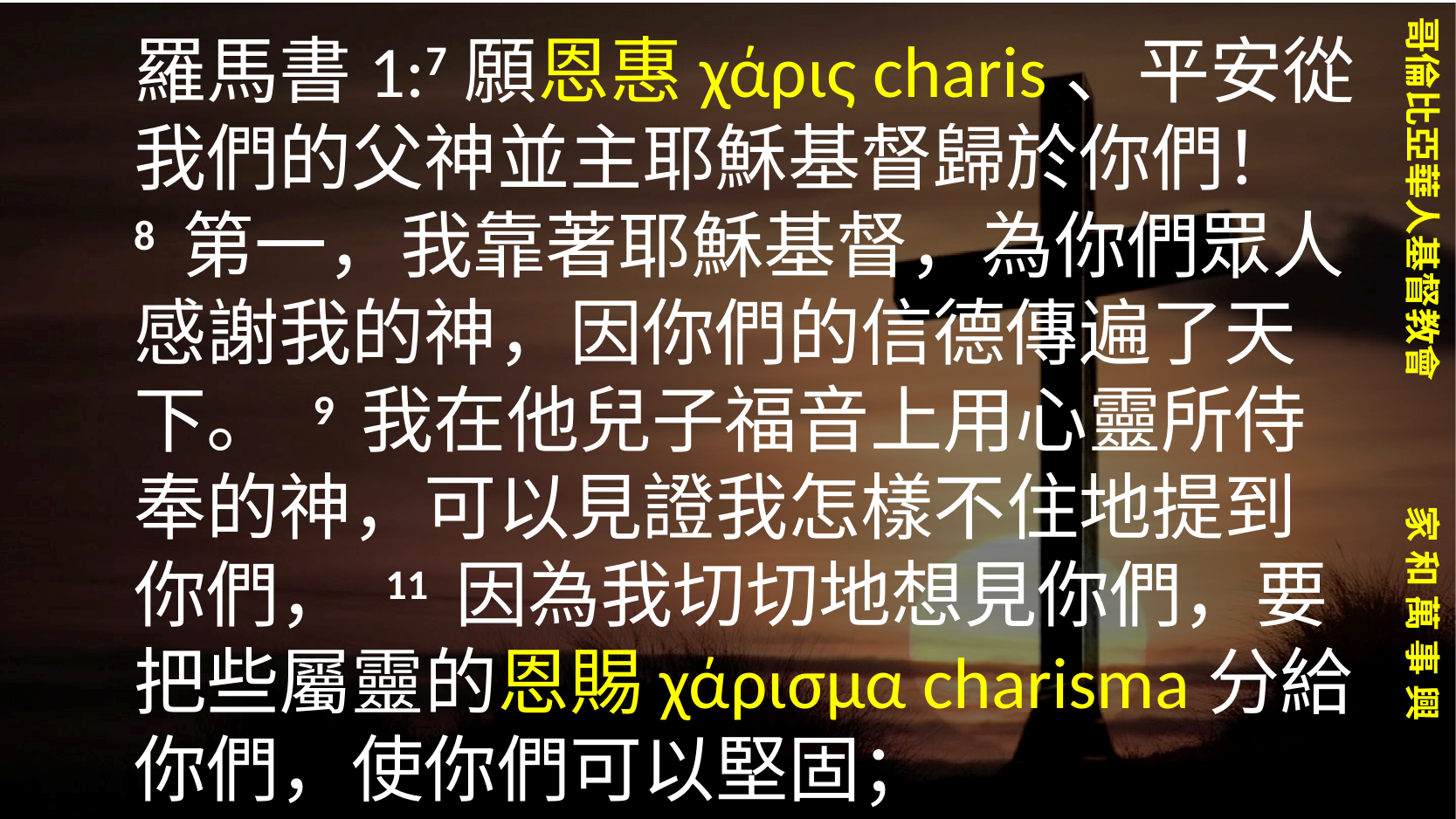

羅馬書1:7願恩惠χάρις charis、平安從我們的父神並主耶穌基督歸於你們！8 第一，我靠著耶穌基督，為你們眾人感謝我的神，因你們的信德傳遍了天下。 9 我在他兒子福音上用心靈所侍奉的神，可以見證我怎樣不住地提到你們， 11 因為我切切地想見你們，要把些屬靈的恩賜χάρισμα charisma分給你們，使你們可以堅固；